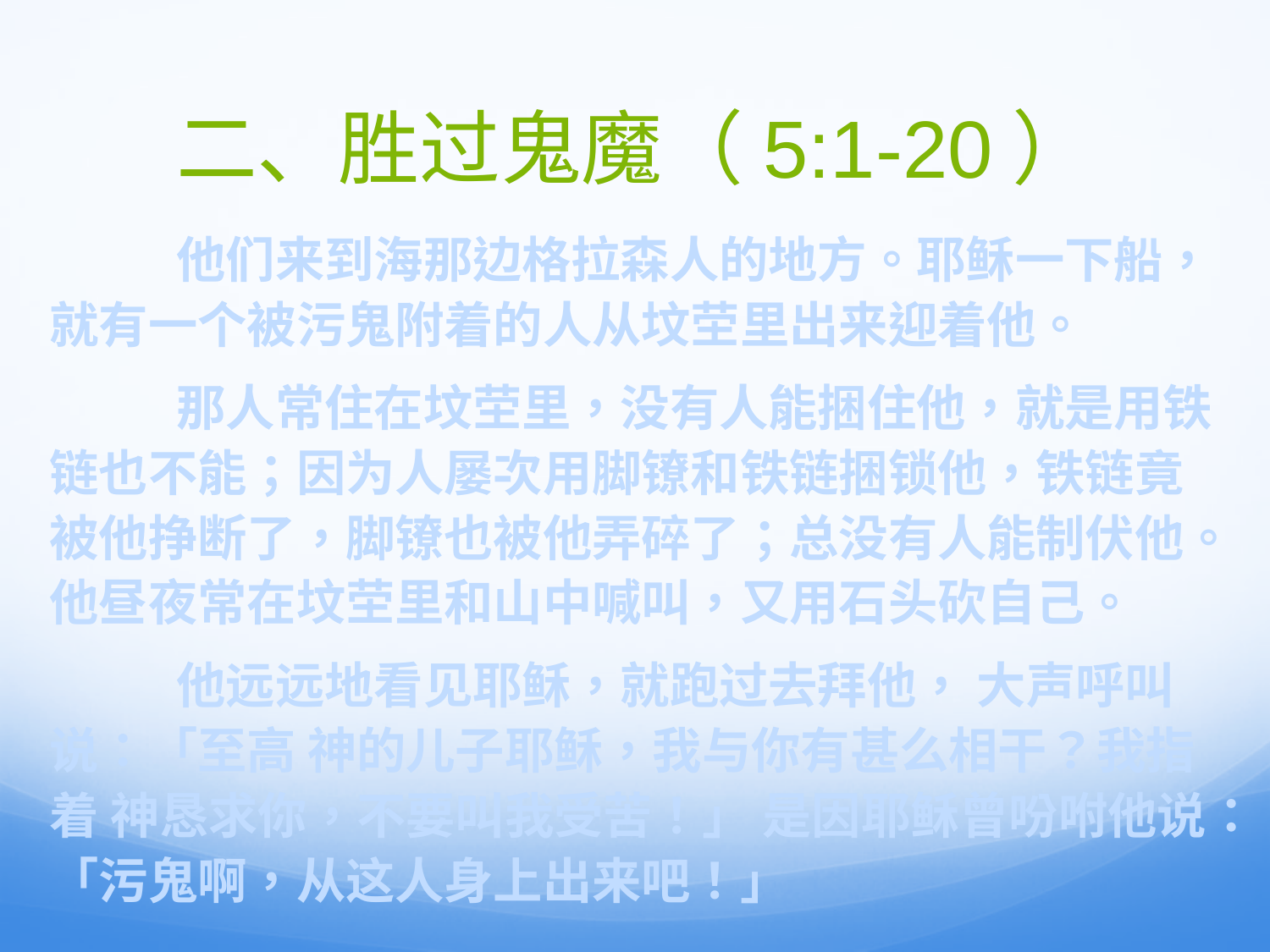

# 二、胜过鬼魔（5:1-20）
	他们来到海那边格拉森人的地方。耶稣一下船，就有一个被污鬼附着的人从坟茔里出来迎着他。
	那人常住在坟茔里，没有人能捆住他，就是用铁链也不能；因为人屡次用脚镣和铁链捆锁他，铁链竟被他挣断了，脚镣也被他弄碎了；总没有人能制伏他。他昼夜常在坟茔里和山中喊叫，又用石头砍自己。
	他远远地看见耶稣，就跑过去拜他， 大声呼叫说：「至高 神的儿子耶稣，我与你有甚么相干？我指着 神恳求你，不要叫我受苦！」 是因耶稣曾吩咐他说：「污鬼啊，从这人身上出来吧！」